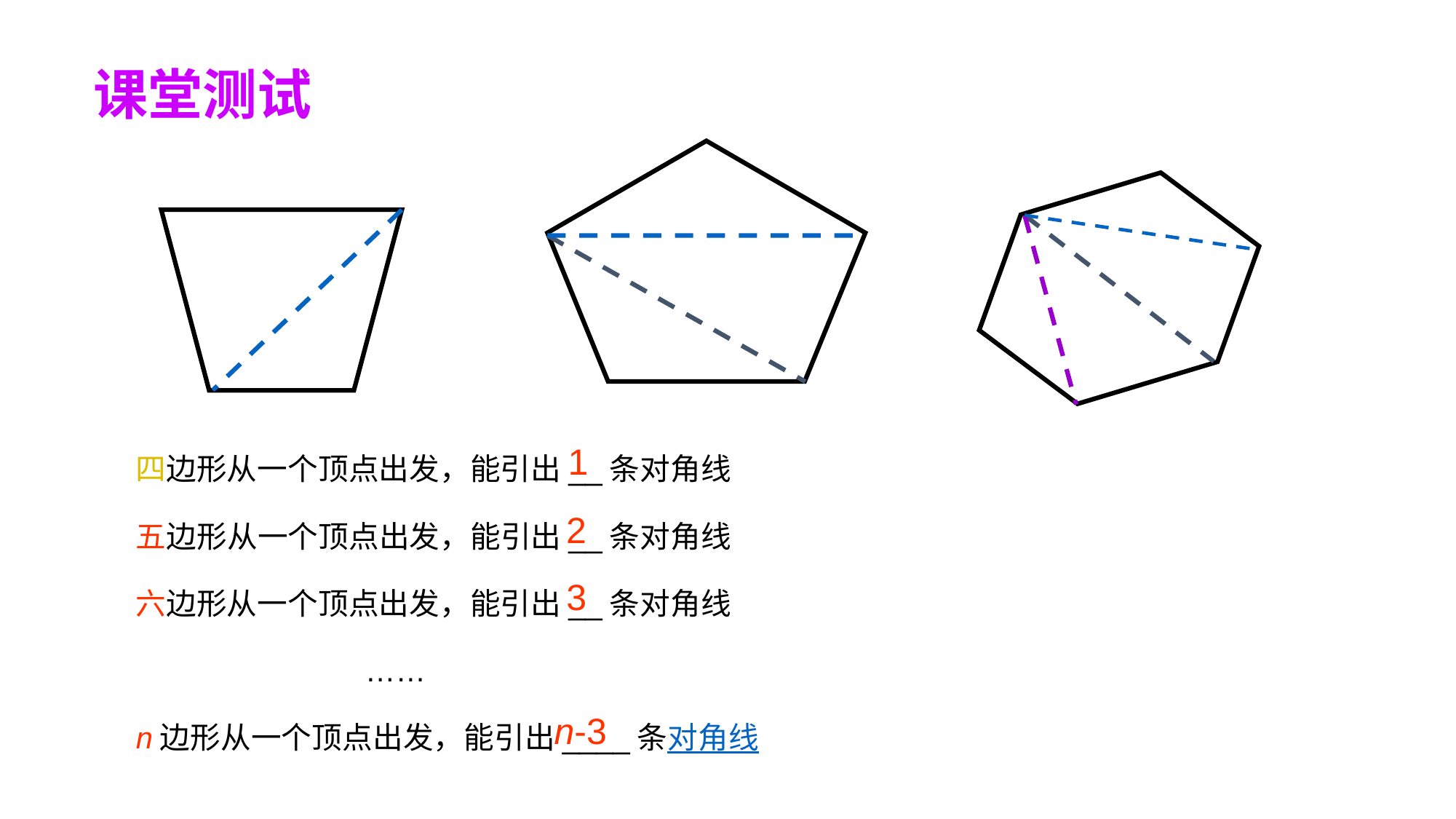

课堂测试

1
四边形从一个顶点出发，能引出__条对角线
2
五边形从一个顶点出发，能引出__条对角线
3
六边形从一个顶点出发，能引出__条对角线
                              ……
n-3
n边形从一个顶点出发，能引出____条对角线